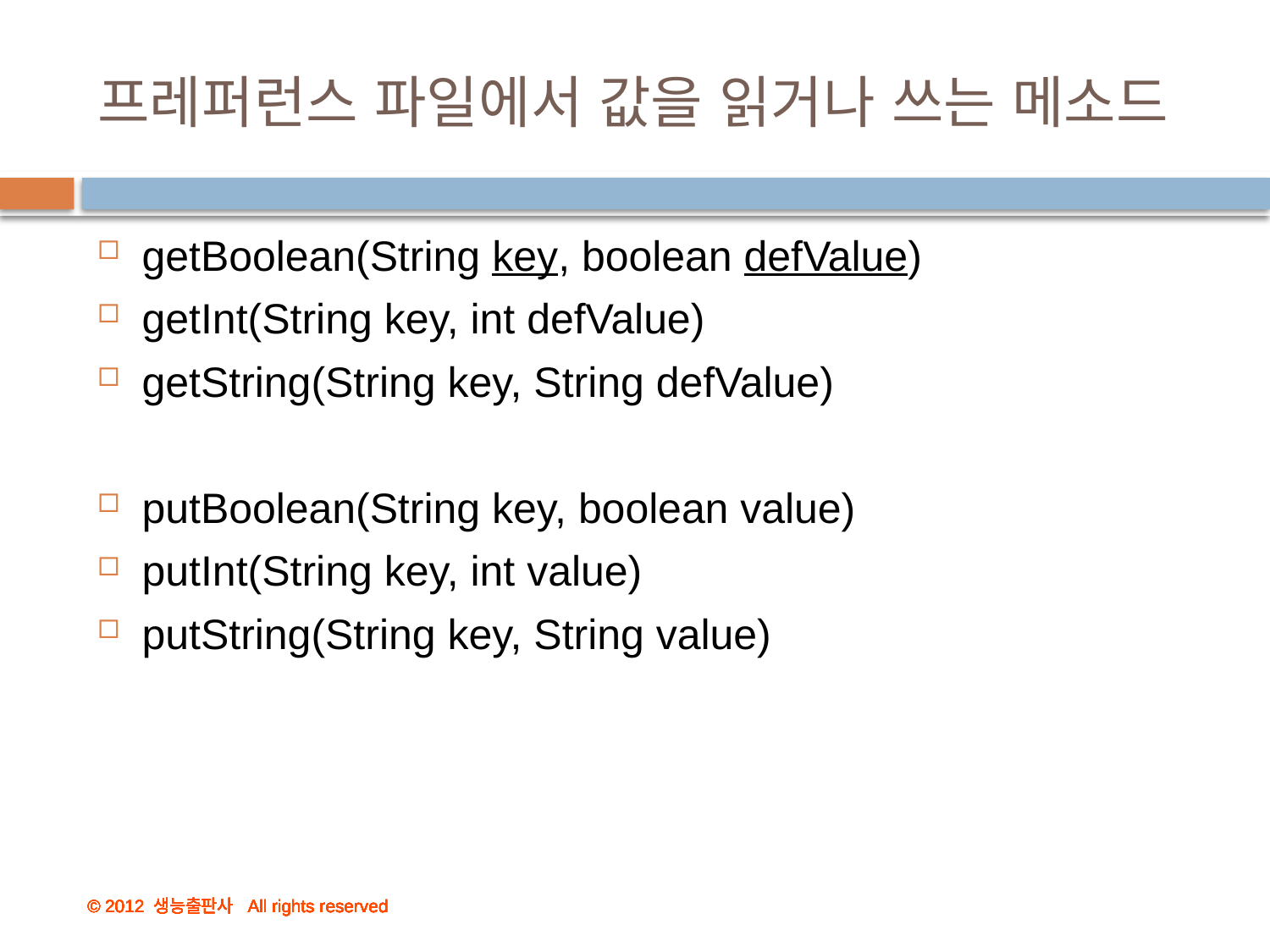

# 프레퍼런스 파일에서 값을 읽거나 쓰는 메소드
getBoolean(String key, boolean defValue)
getInt(String key, int defValue)
getString(String key, String defValue)

putBoolean(String key, boolean value)
putInt(String key, int value)
putString(String key, String value)